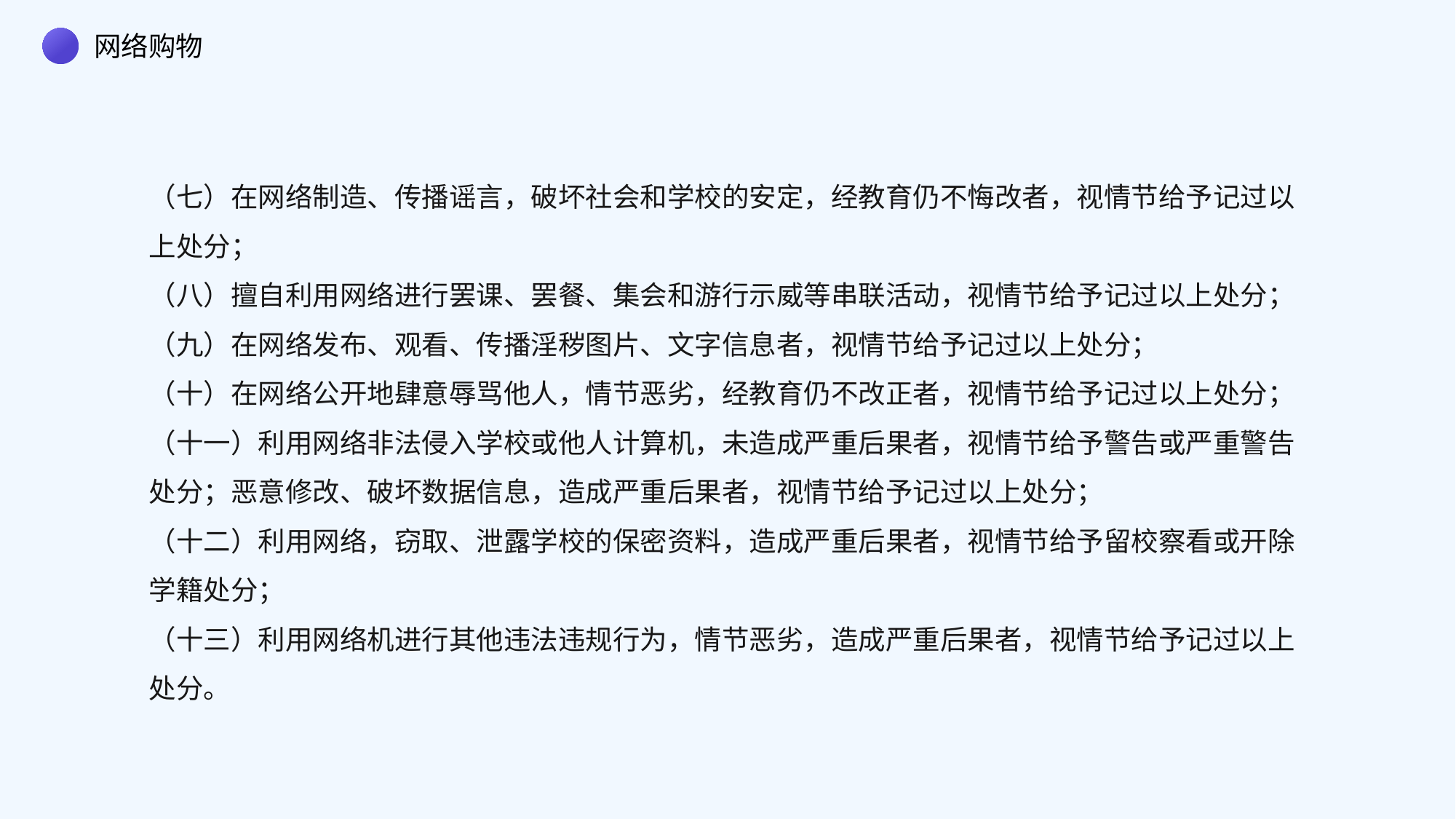

（七）在网络制造、传播谣言，破坏社会和学校的安定，经教育仍不悔改者，视情节给予记过以上处分；
（八）擅自利用网络进行罢课、罢餐、集会和游行示威等串联活动，视情节给予记过以上处分；
（九）在网络发布、观看、传播淫秽图片、文字信息者，视情节给予记过以上处分；
（十）在网络公开地肆意辱骂他人，情节恶劣，经教育仍不改正者，视情节给予记过以上处分；
（十一）利用网络非法侵入学校或他人计算机，未造成严重后果者，视情节给予警告或严重警告处分；恶意修改、破坏数据信息，造成严重后果者，视情节给予记过以上处分；
（十二）利用网络，窃取、泄露学校的保密资料，造成严重后果者，视情节给予留校察看或开除学籍处分；
（十三）利用网络机进行其他违法违规行为，情节恶劣，造成严重后果者，视情节给予记过以上处分。